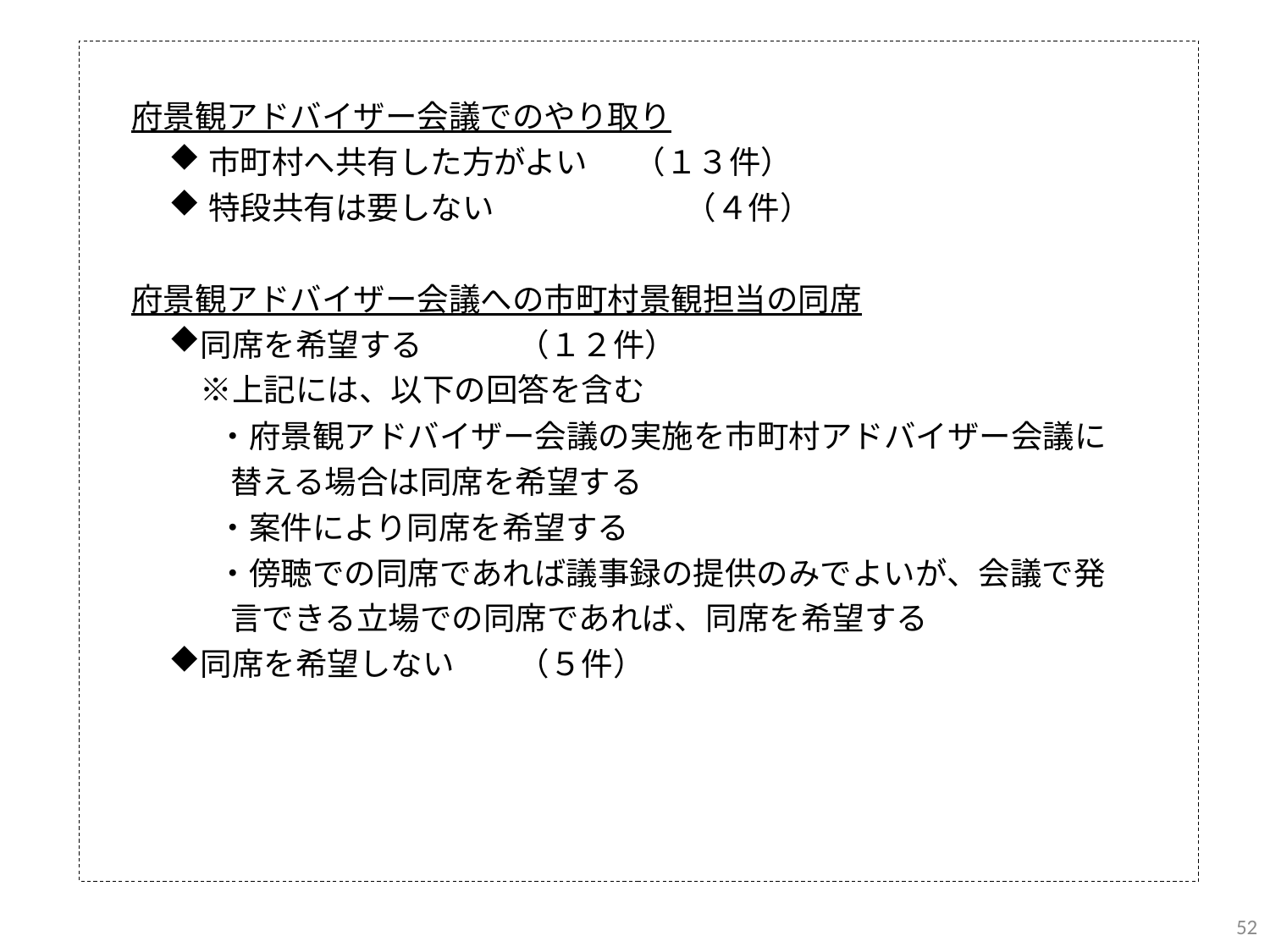

府景観アドバイザー会議でのやり取り
市町村へ共有した方がよい　  （１３件）
特段共有は要しない　　　　　　（４件）

府景観アドバイザー会議への市町村景観担当の同席
同席を希望する　　　（１２件）
　※上記には、以下の回答を含む
・府景観アドバイザー会議の実施を市町村アドバイザー会議に替える場合は同席を希望する
・案件により同席を希望する
・傍聴での同席であれば議事録の提供のみでよいが、会議で発言できる立場での同席であれば、同席を希望する
同席を希望しない　　（５件）

52